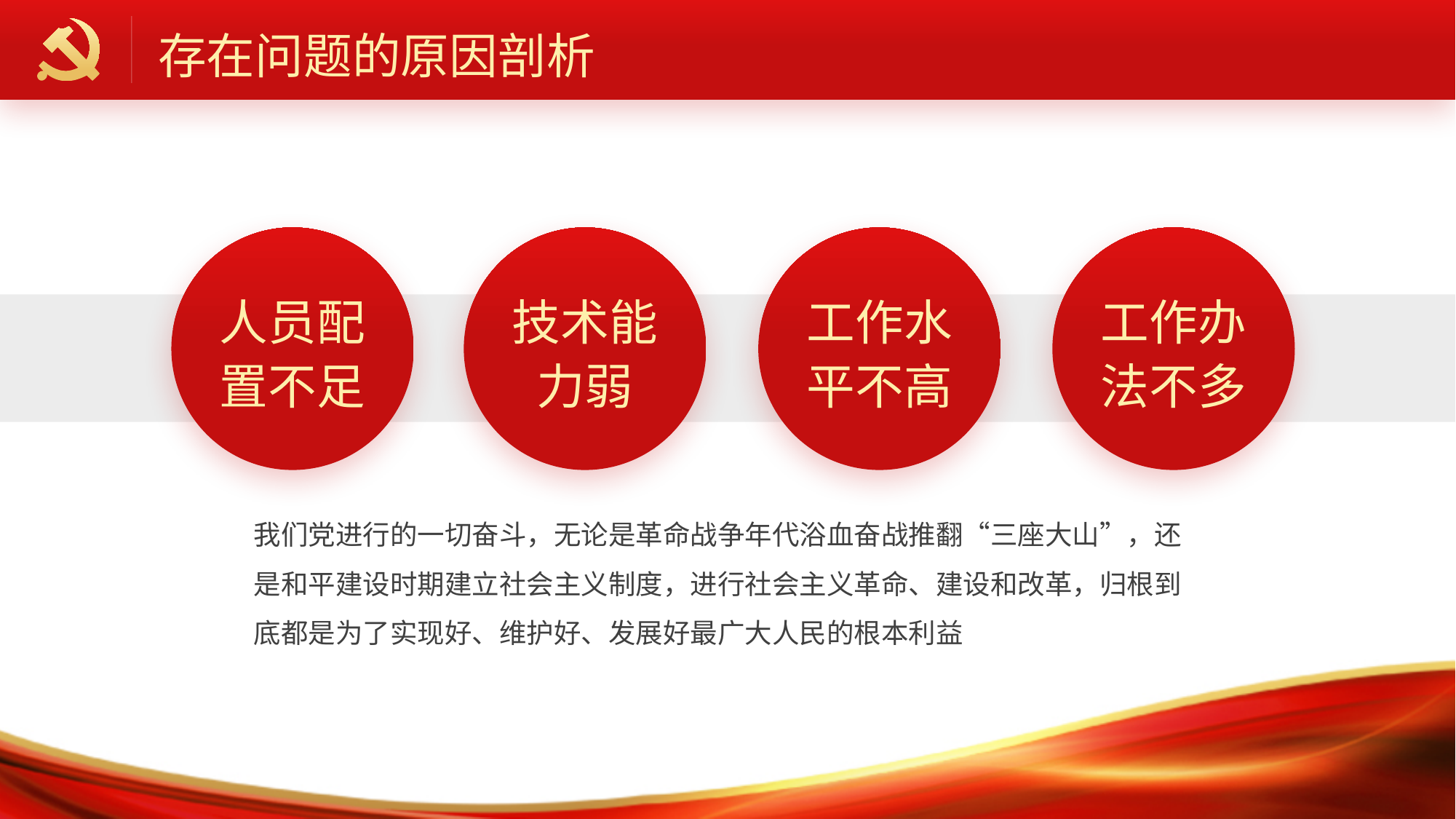

存在问题的原因剖析

人员配
置不足
技术能
力弱
工作水
平不高
工作办
法不多

我们党进行的一切奋斗，无论是革命战争年代浴血奋战推翻“三座大山”，还是和平建设时期建立社会主义制度，进行社会主义革命、建设和改革，归根到底都是为了实现好、维护好、发展好最广大人民的根本利益